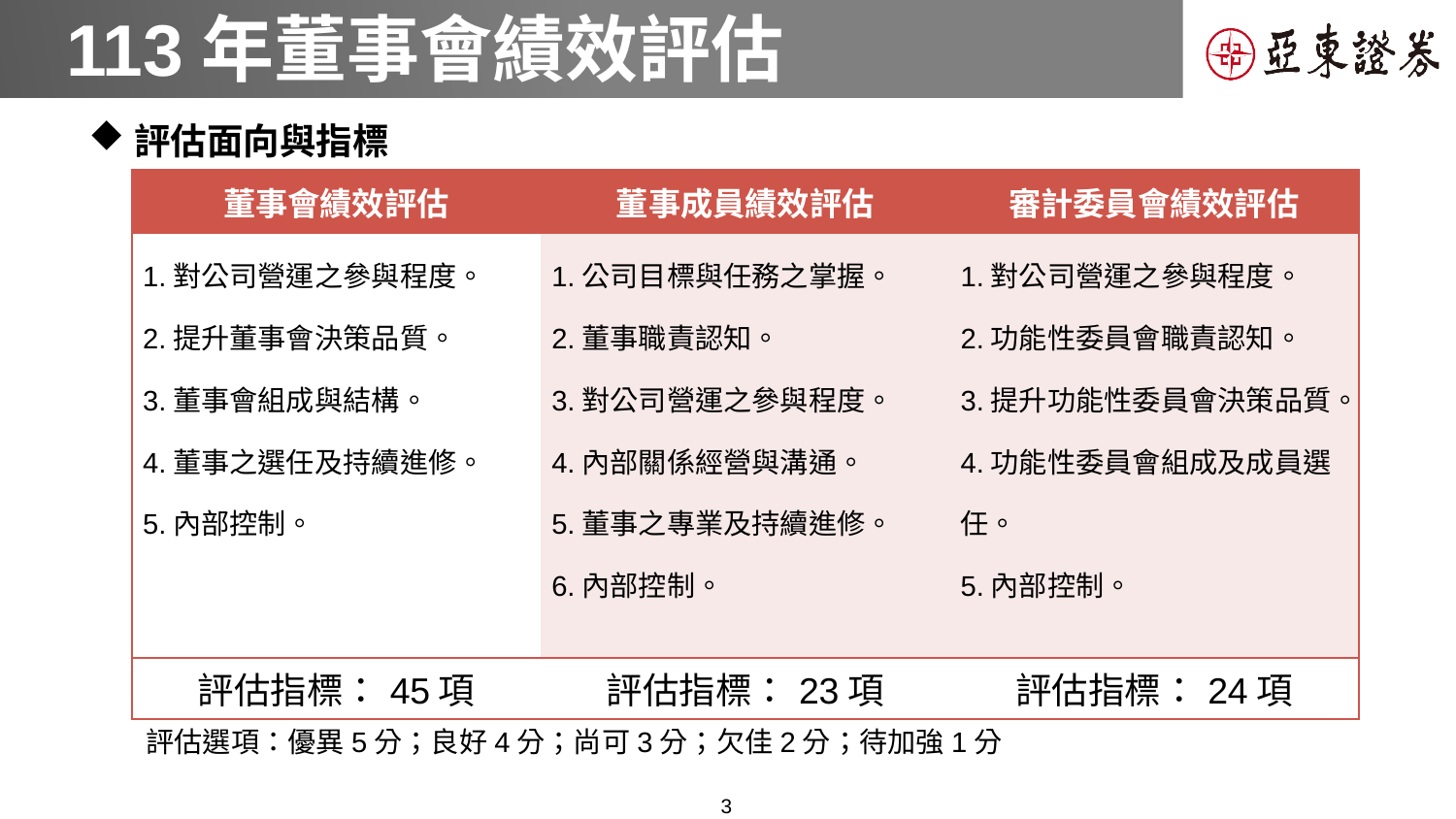

# 113年董事會績效評估
評估面向與指標
| 董事會績效評估 | 董事成員績效評估 | 審計委員會績效評估 |
| --- | --- | --- |
| 1.對公司營運之參與程度。 2.提升董事會決策品質。 3.董事會組成與結構。 4.董事之選任及持續進修。 5.內部控制。 | 1.公司目標與任務之掌握。 2.董事職責認知。 3.對公司營運之參與程度。 4.內部關係經營與溝通。 5.董事之專業及持續進修。 6.內部控制。 | 1.對公司營運之參與程度。 2.功能性委員會職責認知。 3.提升功能性委員會決策品質。 4.功能性委員會組成及成員選任。 5.內部控制。 |
| 評估指標：45項 | 評估指標：23項 | 評估指標：24項 |
評估選項：優異5分；良好4分；尚可3分；欠佳2分；待加強1分
3